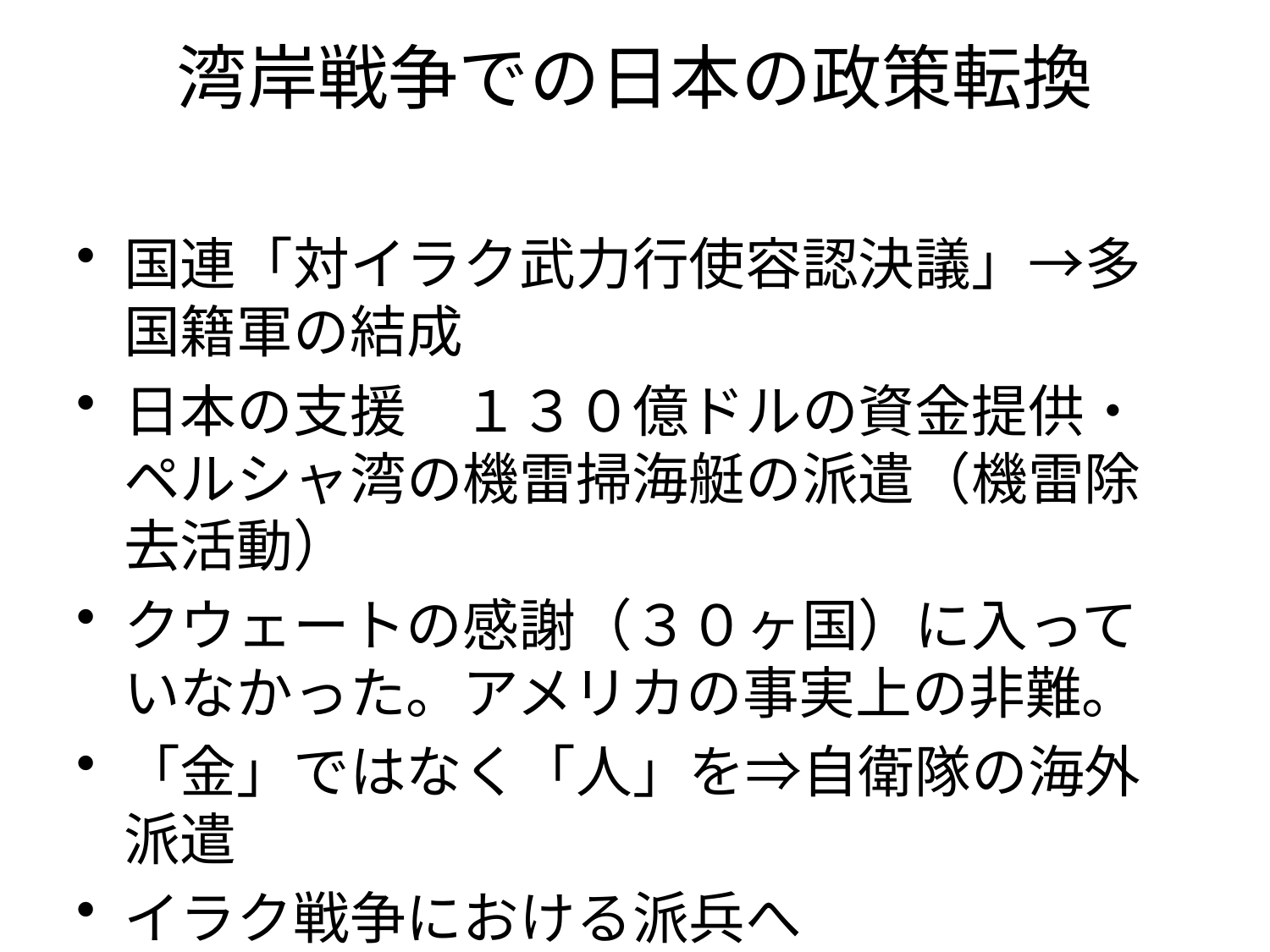

# 湾岸戦争での日本の政策転換
国連「対イラク武力行使容認決議」→多国籍軍の結成
日本の支援　１３０億ドルの資金提供・ペルシャ湾の機雷掃海艇の派遣（機雷除去活動）
クウェートの感謝（３０ヶ国）に入っていなかった。アメリカの事実上の非難。
「金」ではなく「人」を⇒自衛隊の海外派遣
イラク戦争における派兵へ